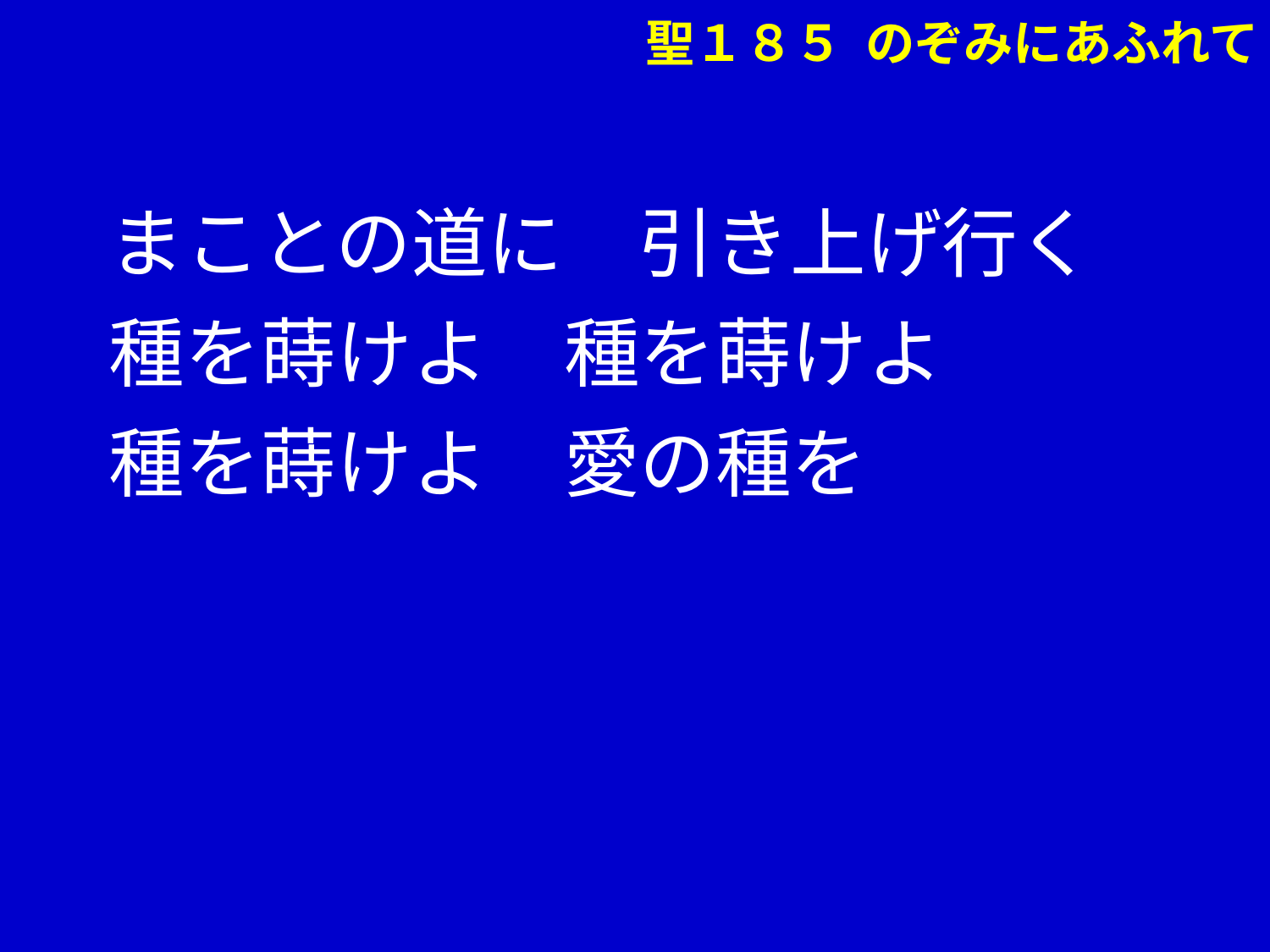

聖１８５  のぞみにあふれて

　 まことの道に　引き上げ行く
　 種を蒔けよ　種を蒔けよ
　 種を蒔けよ　愛の種を